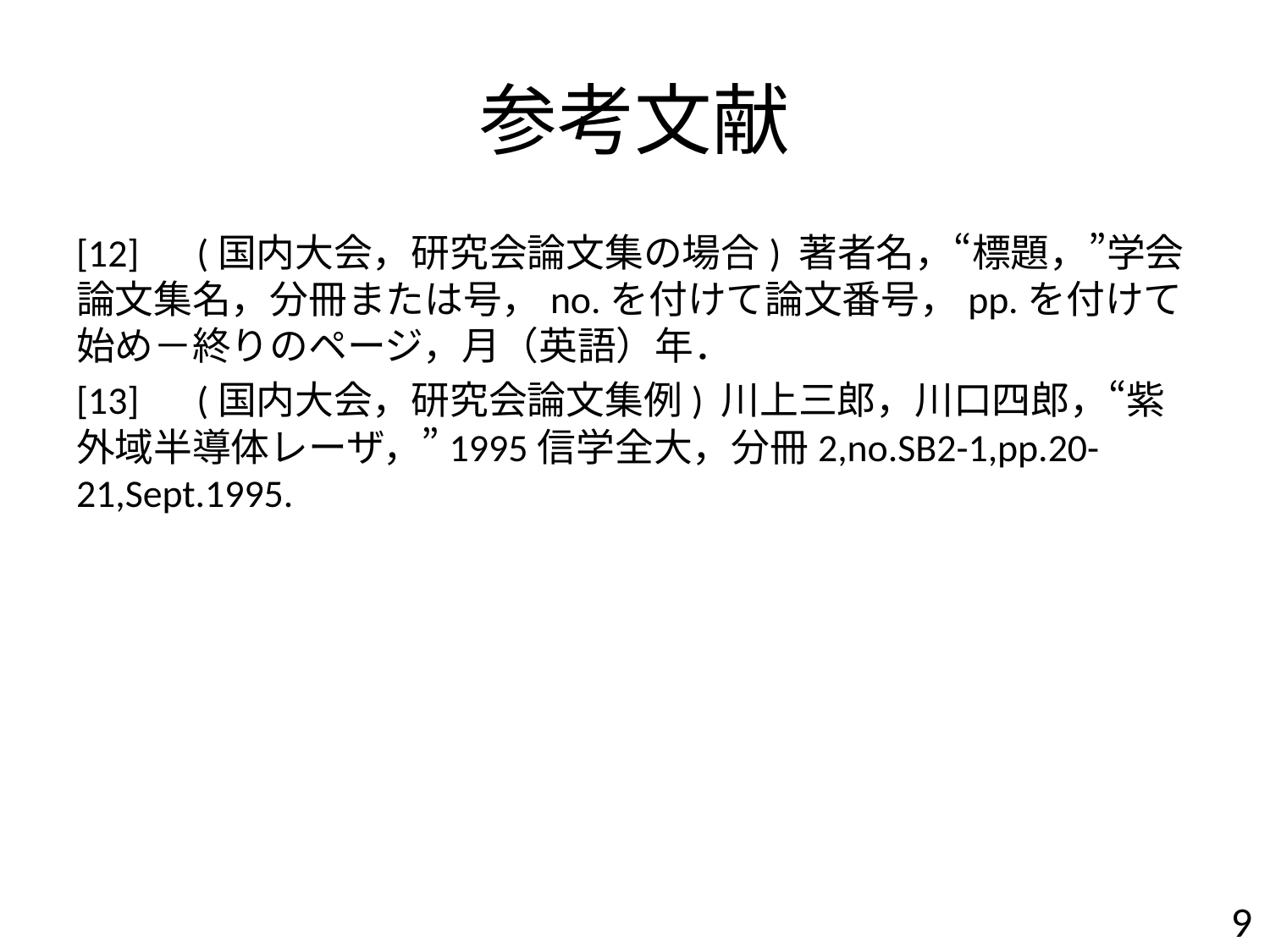

# 参考文献
[12]　(国内大会，研究会論文集の場合) 著者名，“標題，”学会論文集名，分冊または号，no.を付けて論文番号，pp.を付けて始め－終りのページ，月（英語）年．
[13]　(国内大会，研究会論文集例) 川上三郎，川口四郎，“紫外域半導体レーザ，”1995信学全大，分冊2,no.SB2-1,pp.20-21,Sept.1995.
9